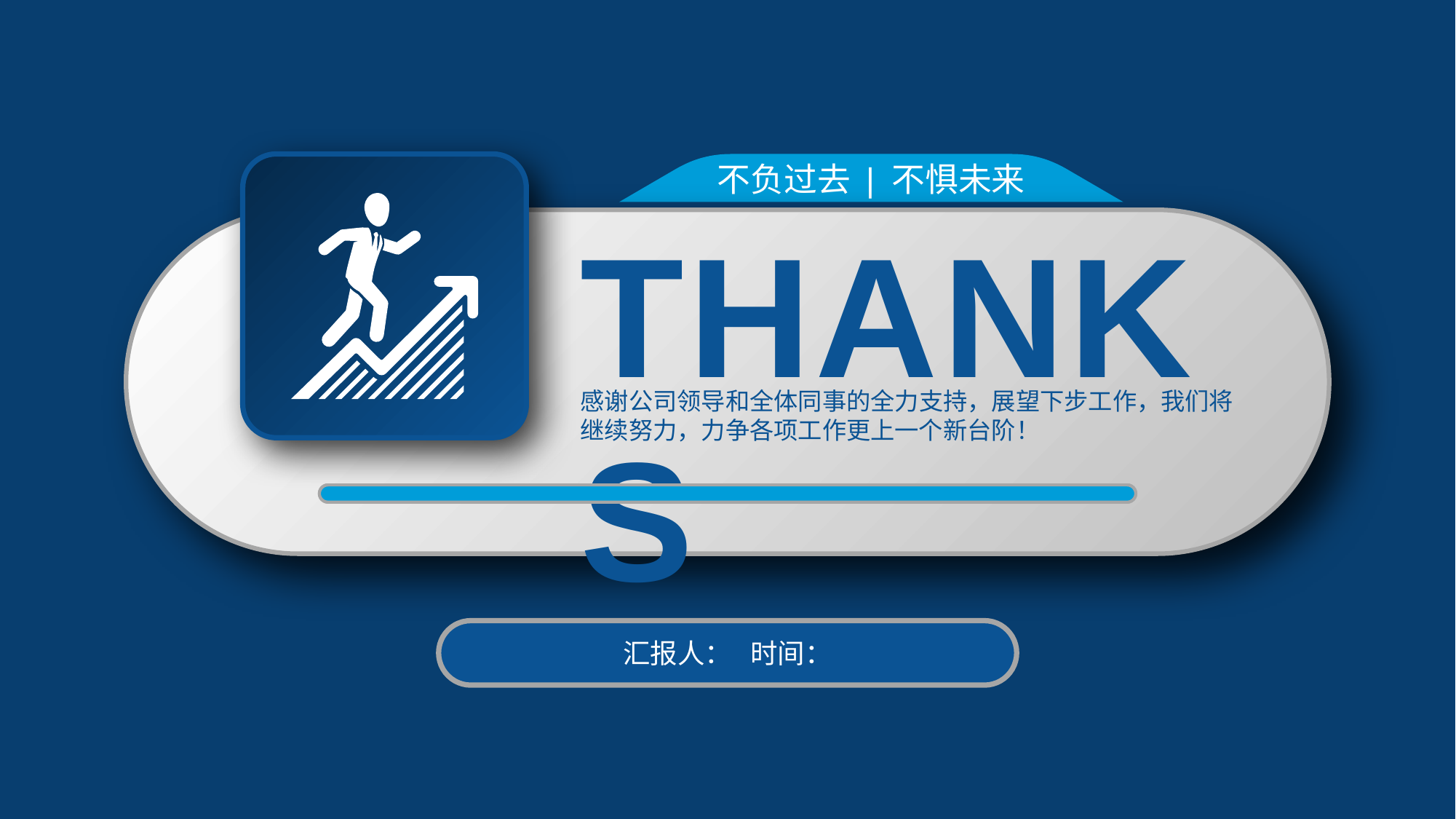

不负过去 | 不惧未来

THANKS

感谢公司领导和全体同事的全力支持，展望下步工作，我们将继续努力，力争各项工作更上一个新台阶！

汇报人：   时间：